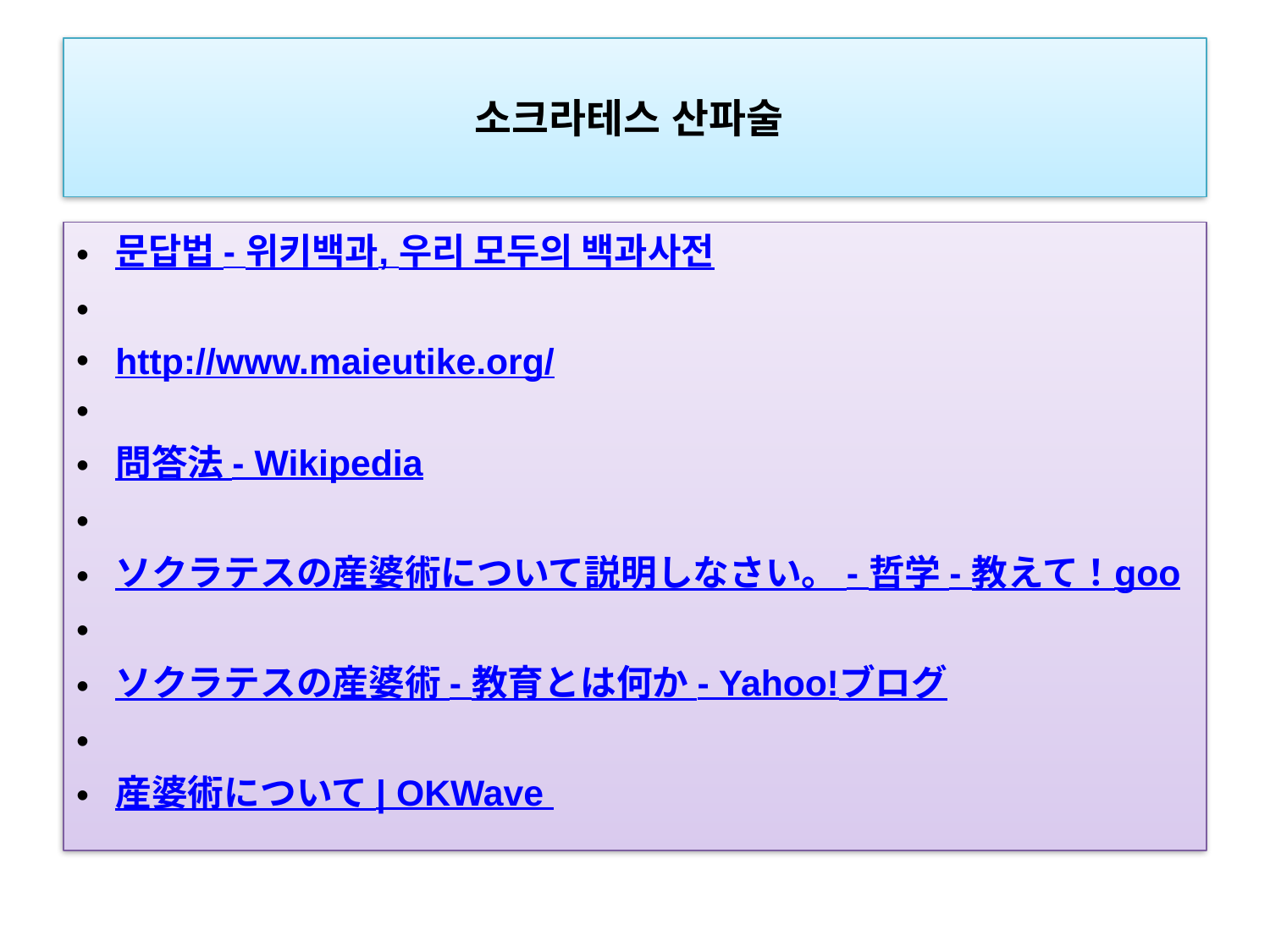

# 소크라테스 산파술
문답법 - 위키백과, 우리 모두의 백과사전

http://www.maieutike.org/

問答法 - Wikipedia

ソクラテスの産婆術について説明しなさい。 - 哲学 - 教えて！goo

ソクラテスの産婆術 - 教育とは何か - Yahoo!ブログ

産婆術について | OKWave